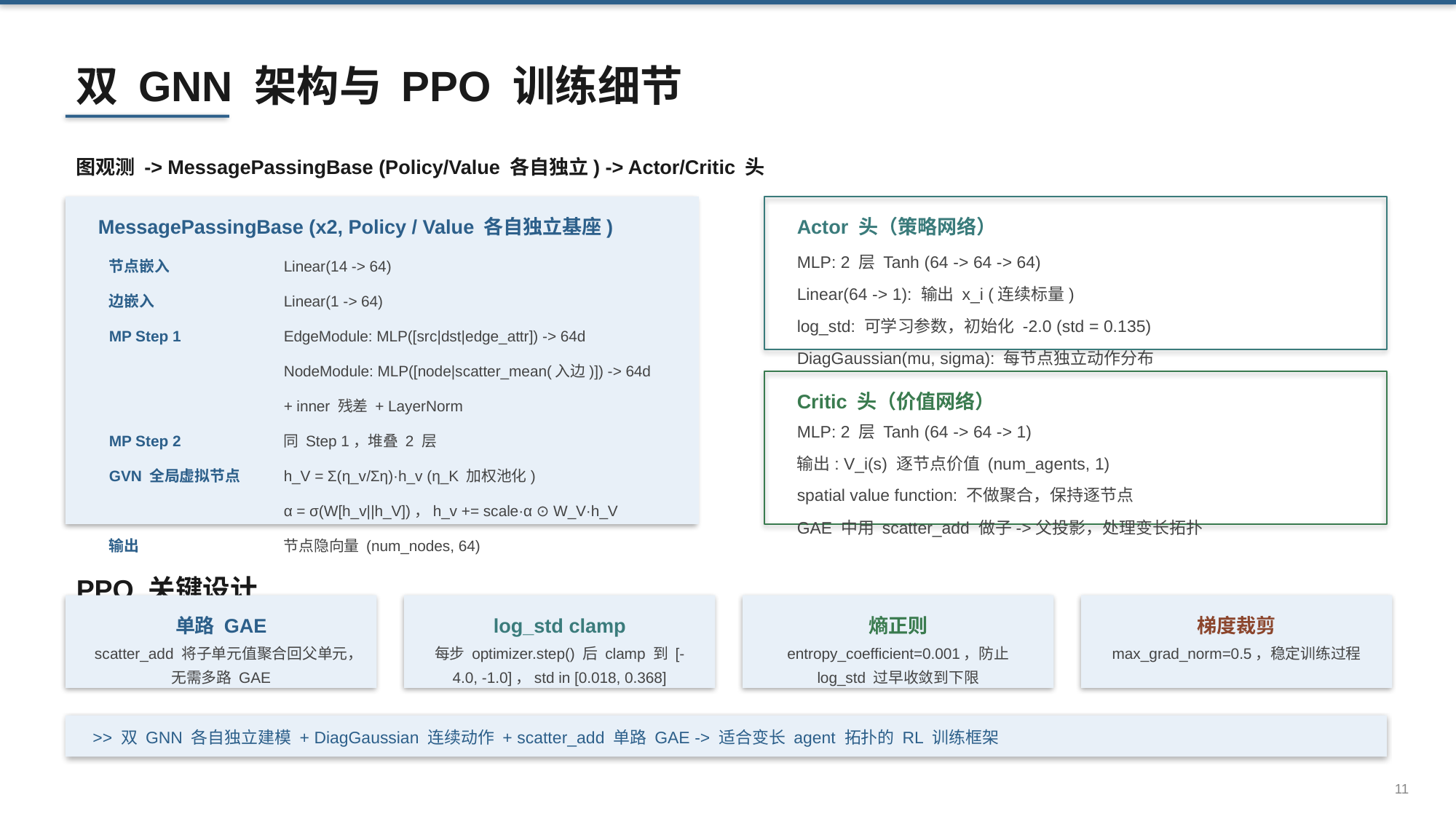

双 GNN 架构与 PPO 训练细节

图观测 -> MessagePassingBase (Policy/Value 各自独立) -> Actor/Critic 头

MessagePassingBase (x2, Policy / Value 各自独立基座)
Actor 头（策略网络）
MLP: 2 层 Tanh (64 -> 64 -> 64)
Linear(64 -> 1): 输出 x_i (连续标量)
log_std: 可学习参数，初始化 -2.0 (std = 0.135)
DiagGaussian(mu, sigma): 每节点独立动作分布
节点嵌入
Linear(14 -> 64)
边嵌入
Linear(1 -> 64)
MP Step 1
EdgeModule: MLP([src|dst|edge_attr]) -> 64d
NodeModule: MLP([node|scatter_mean(入边)]) -> 64d

Critic 头（价值网络）
+ inner 残差 + LayerNorm
MLP: 2 层 Tanh (64 -> 64 -> 1)
输出: V_i(s) 逐节点价值 (num_agents, 1)
spatial value function: 不做聚合，保持逐节点
GAE 中用 scatter_add 做子->父投影，处理变长拓扑
MP Step 2
同 Step 1，堆叠 2 层
GVN 全局虚拟节点
h_V = Σ(η_v/Ση)·h_v (η_K 加权池化)
α = σ(W[h_v||h_V])，h_v += scale·α ⊙ W_V·h_V
输出
节点隐向量 (num_nodes, 64)
PPO 关键设计

单路 GAE
log_std clamp
熵正则
梯度裁剪
scatter_add 将子单元值聚合回父单元，无需多路 GAE
每步 optimizer.step() 后 clamp 到 [-4.0, -1.0]，std in [0.018, 0.368]
entropy_coefficient=0.001，防止 log_std 过早收敛到下限
max_grad_norm=0.5，稳定训练过程

>> 双 GNN 各自独立建模 + DiagGaussian 连续动作 + scatter_add 单路 GAE -> 适合变长 agent 拓扑的 RL 训练框架
11